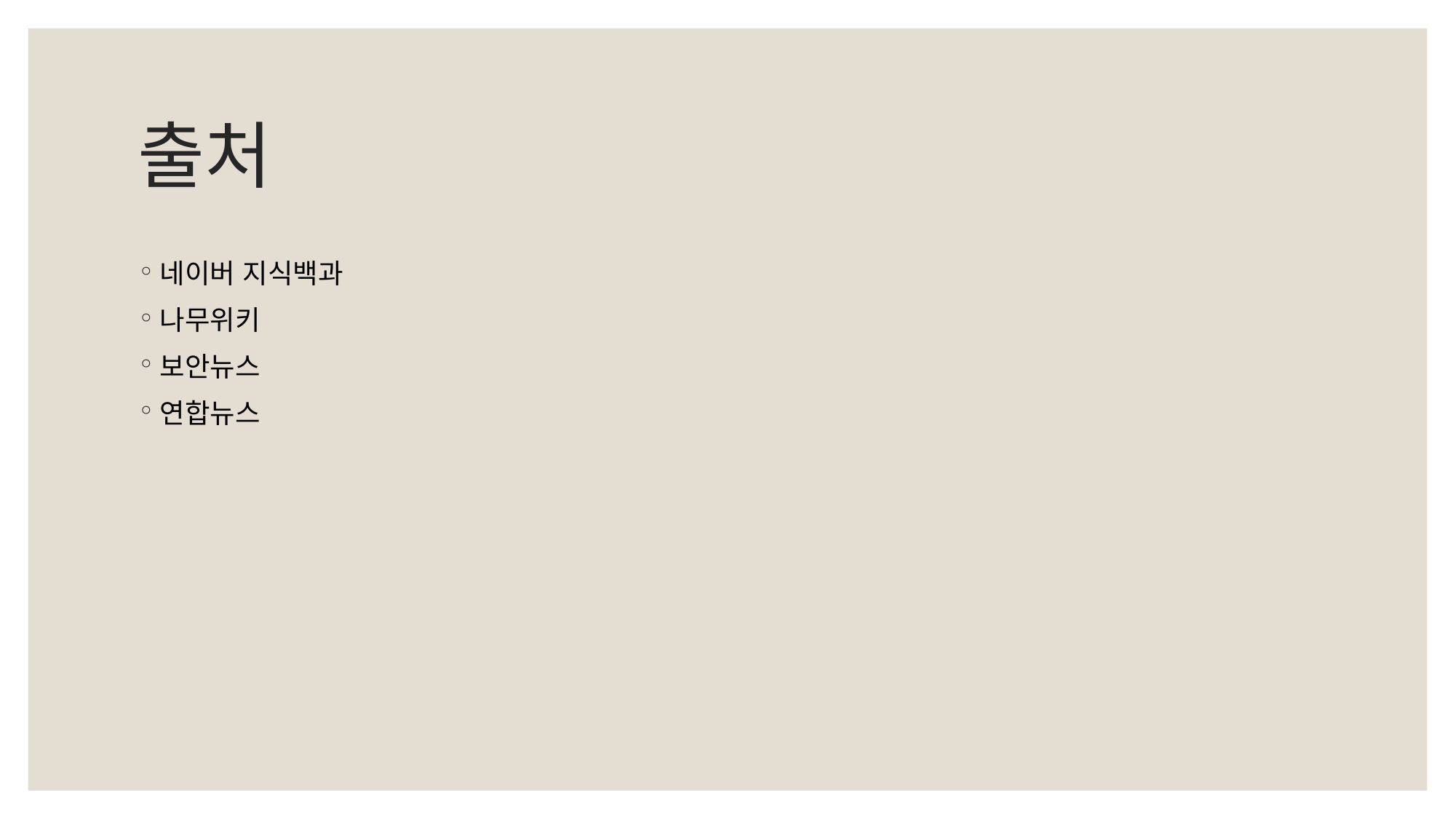

# 출처
네이버 지식백과
나무위키
보안뉴스
연합뉴스